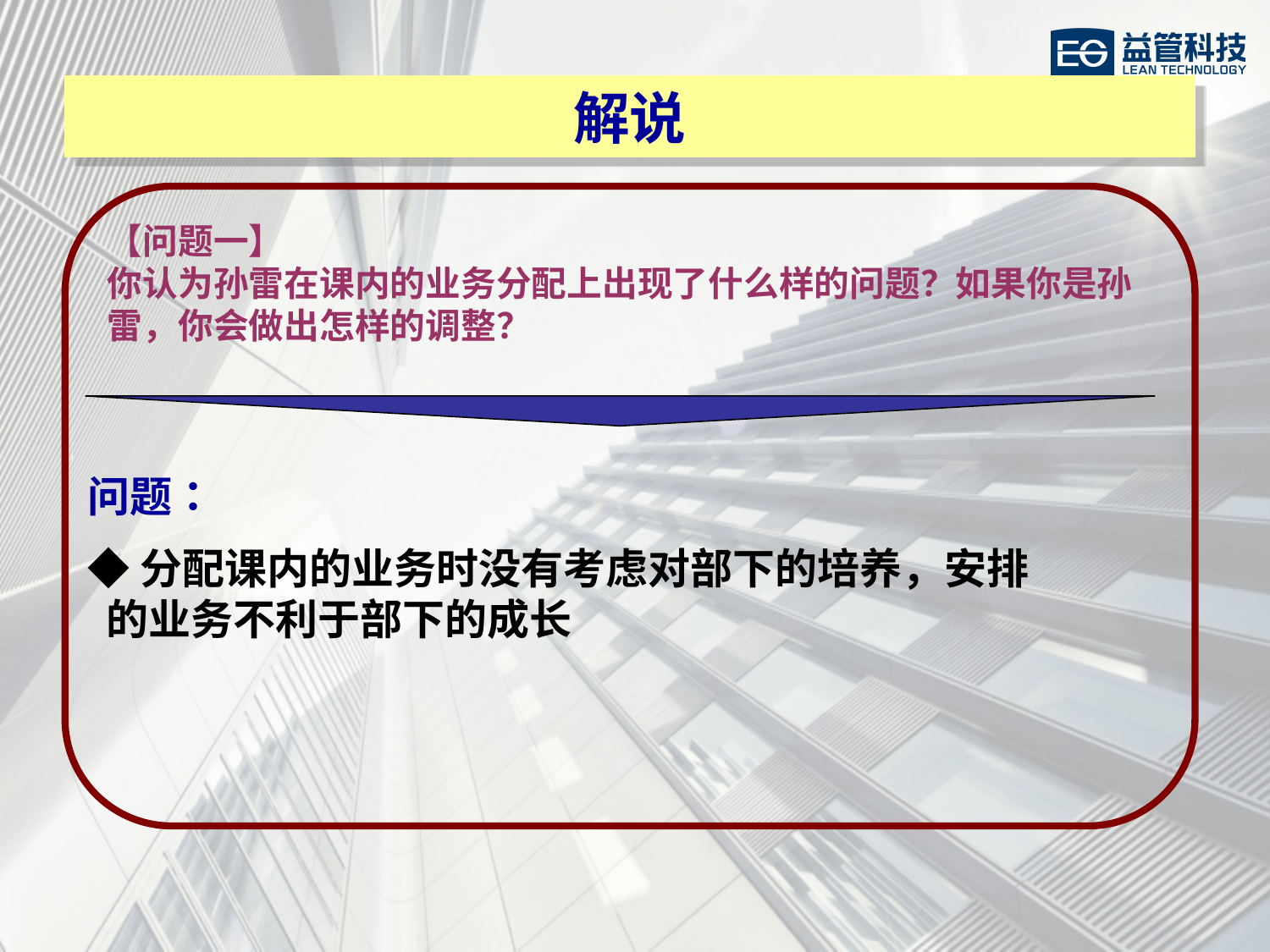

解说

【问题一】
你认为孙雷在课内的业务分配上出现了什么样的问题？如果你是孙雷，你会做出怎样的调整？

问题：
◆分配课内的业务时没有考虑对部下的培养，安排
  的业务不利于部下的成长